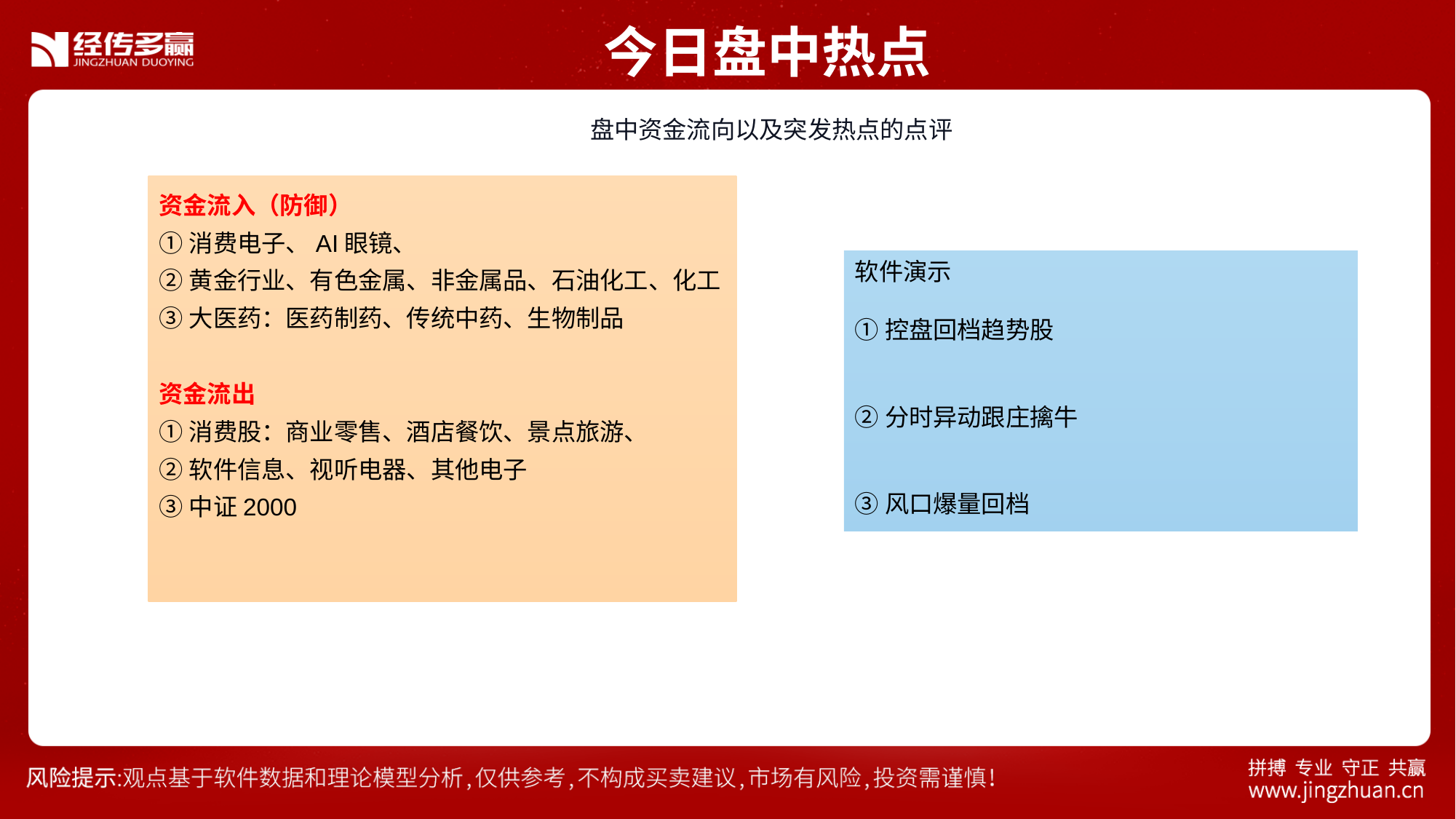

今日盘中热点
          盘中资金流向以及突发热点的点评
资金流入（防御）
①消费电子、AI眼镜、
②黄金行业、有色金属、非金属品、石油化工、化工
③大医药：医药制药、传统中药、生物制品

资金流出
①消费股：商业零售、酒店餐饮、景点旅游、
②软件信息、视听电器、其他电子
③中证2000

软件演示

①控盘回档趋势股

②分时异动跟庄擒牛

③风口爆量回档